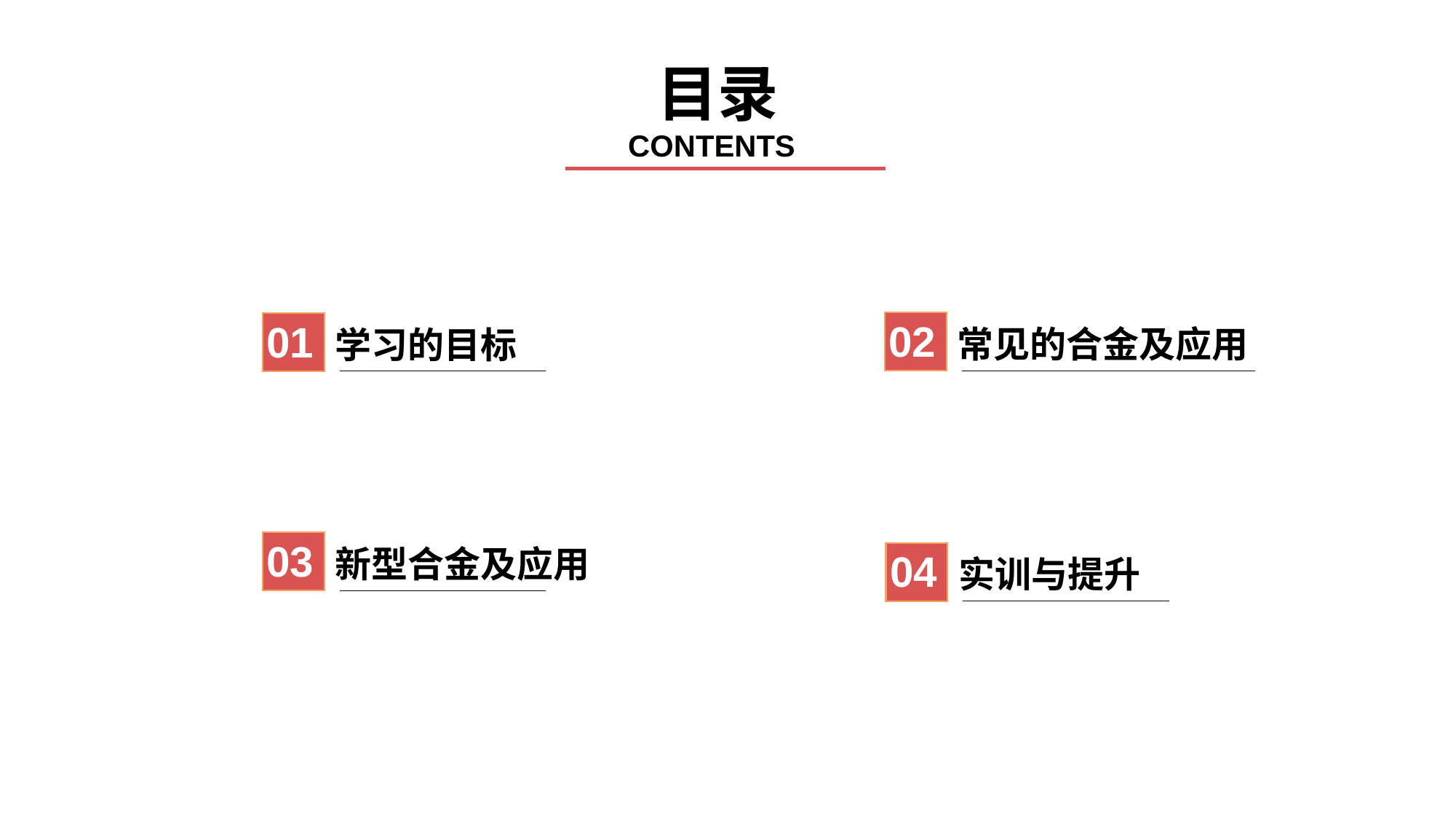

目录
CONTENTS
02
01

常见的合金及应用
学习的目标
03

新型合金及应用
04

实训与提升